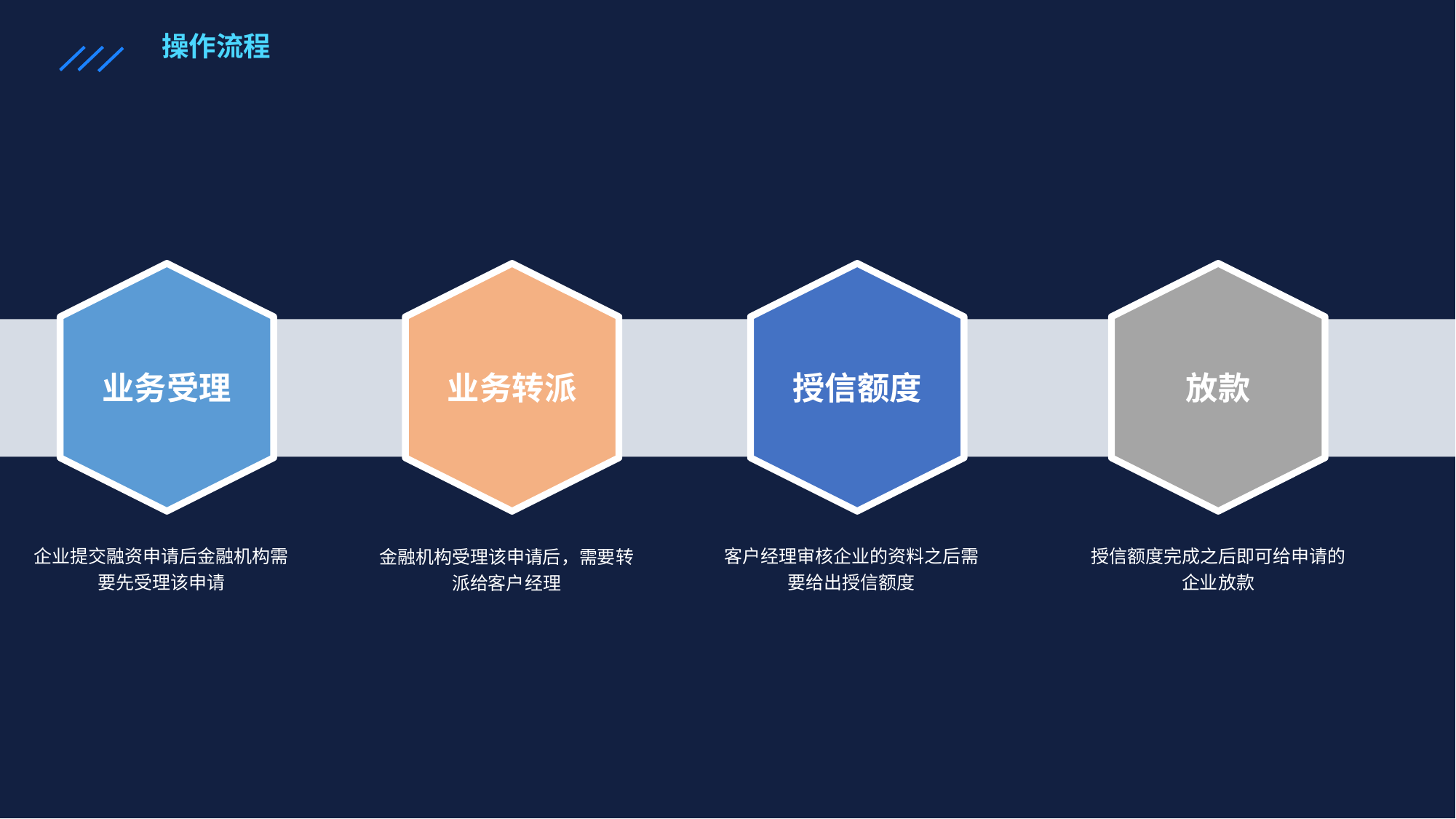

操作流程
业务受理
企业提交融资申请后金融机构需要先受理该申请
授信额度
客户经理审核企业的资料之后需要给出授信额度
放款
授信额度完成之后即可给申请的
企业放款
业务转派
金融机构受理该申请后，需要转派给客户经理